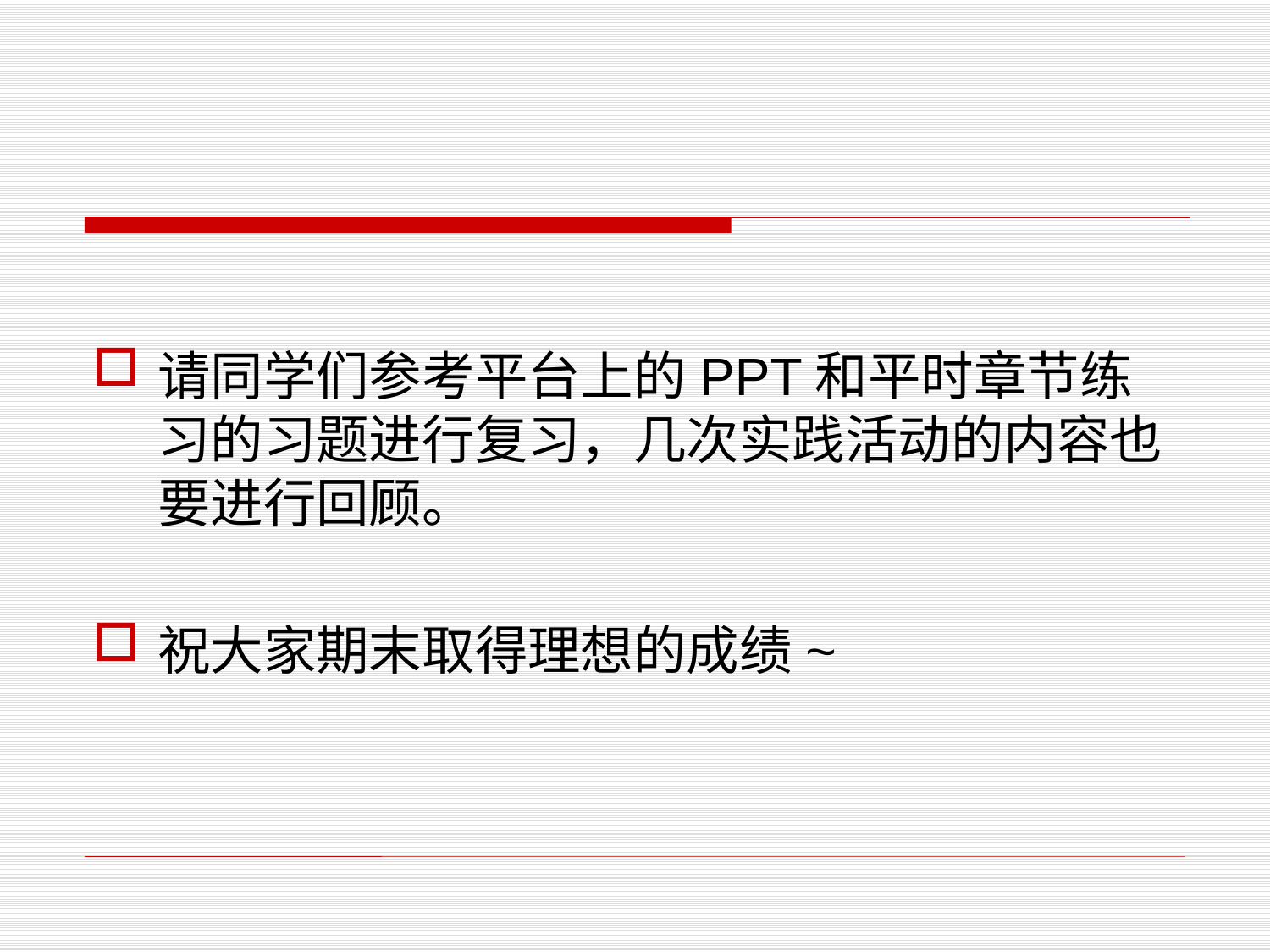

#
请同学们参考平台上的PPT和平时章节练习的习题进行复习，几次实践活动的内容也要进行回顾。

祝大家期末取得理想的成绩~